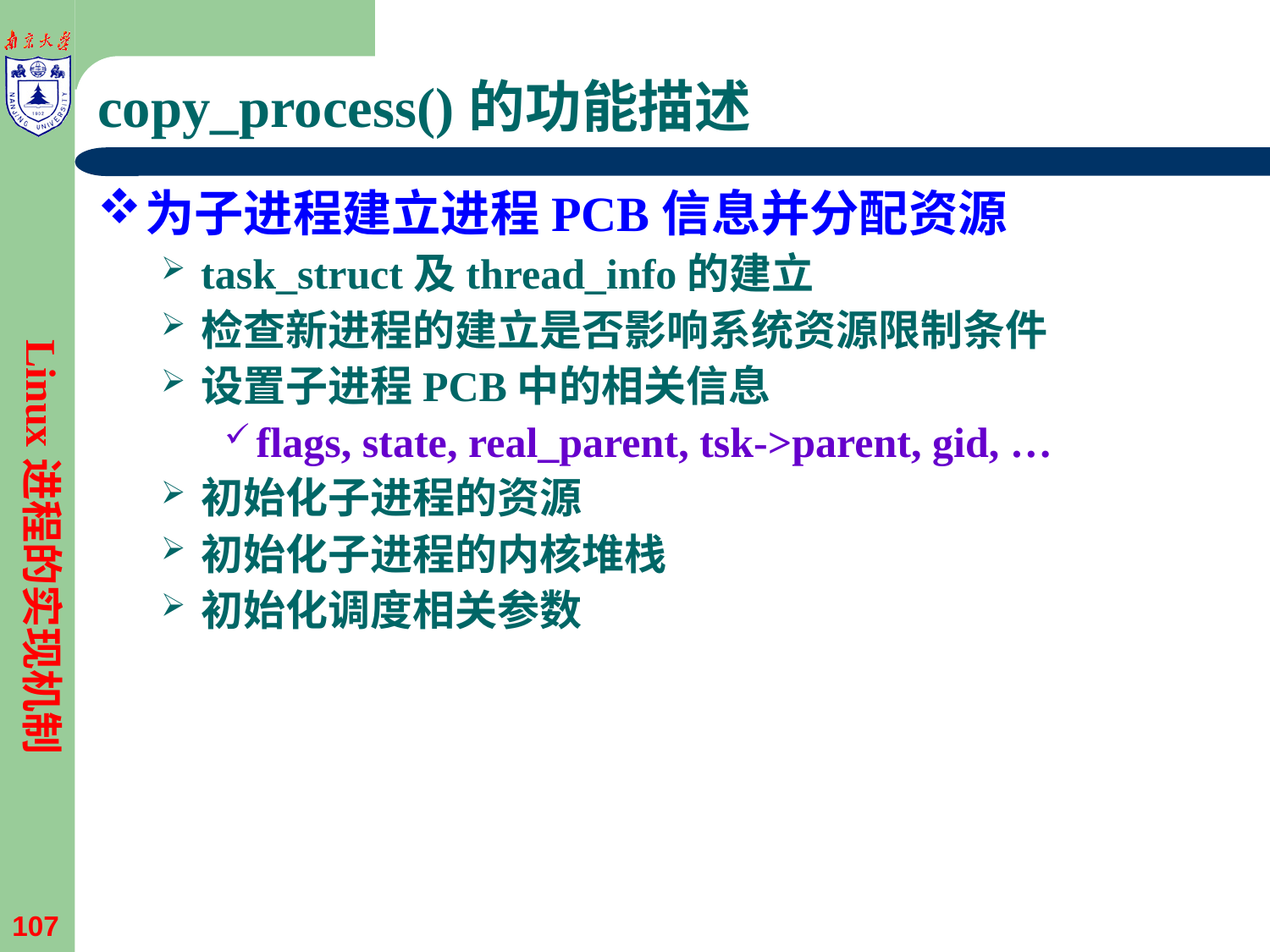

# copy_process()的功能描述
为子进程建立进程PCB信息并分配资源
task_struct及thread_info的建立
检查新进程的建立是否影响系统资源限制条件
设置子进程PCB中的相关信息
flags, state, real_parent, tsk->parent, gid, …
初始化子进程的资源
初始化子进程的内核堆栈
初始化调度相关参数

Linux进程的实现机制
107